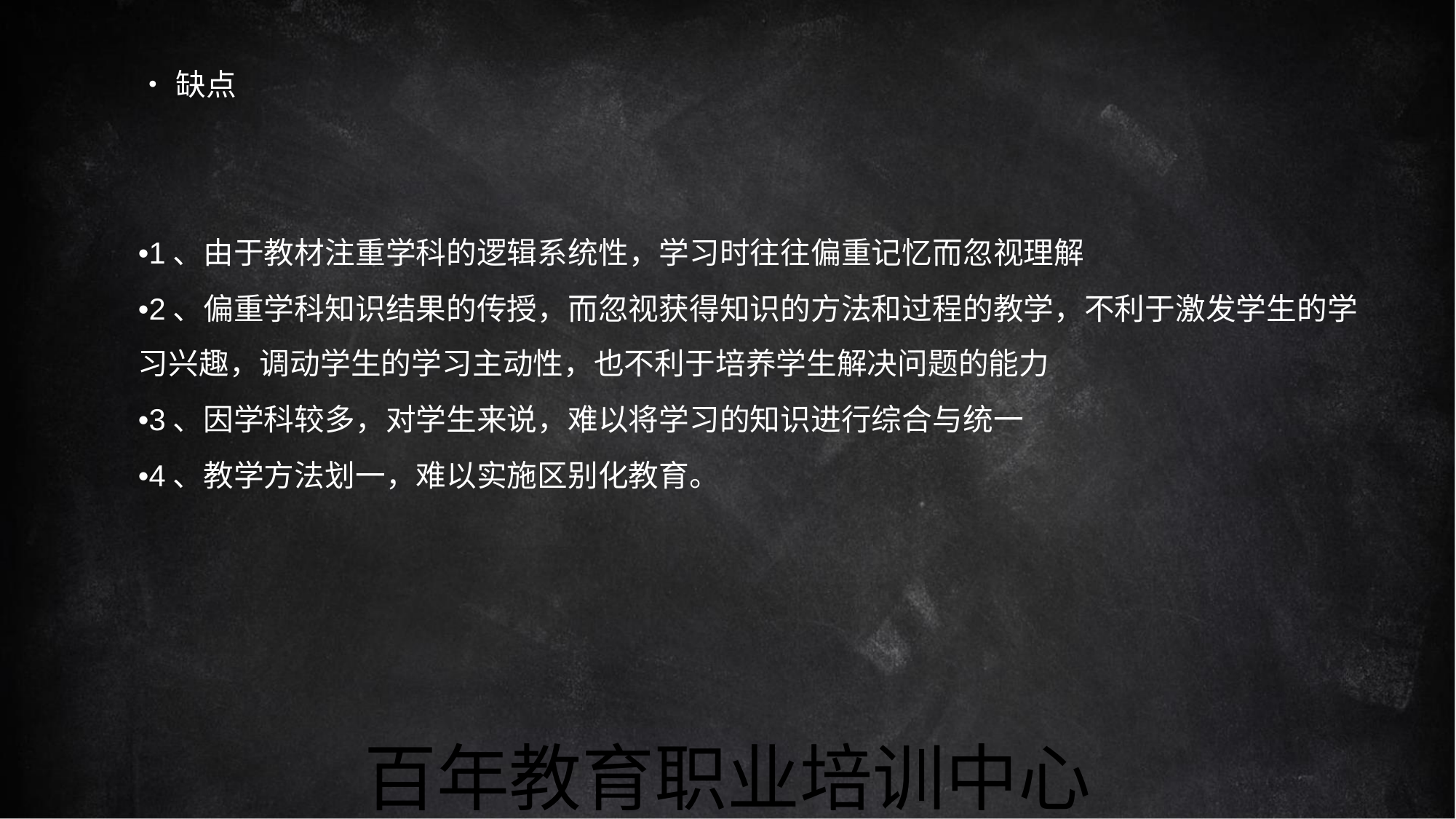

•缺点
•1、由于教材注重学科的逻辑系统性，学习时往往偏重记忆而忽视理解
•2、偏重学科知识结果的传授，而忽视获得知识的方法和过程的教学，不利于激发学生的学
习兴趣，调动学生的学习主动性，也不利于培养学生解决问题的能力
•3、因学科较多，对学生来说，难以将学习的知识进行综合与统一
•4、教学方法划一，难以实施区别化教育。
百年教育职业培训中心